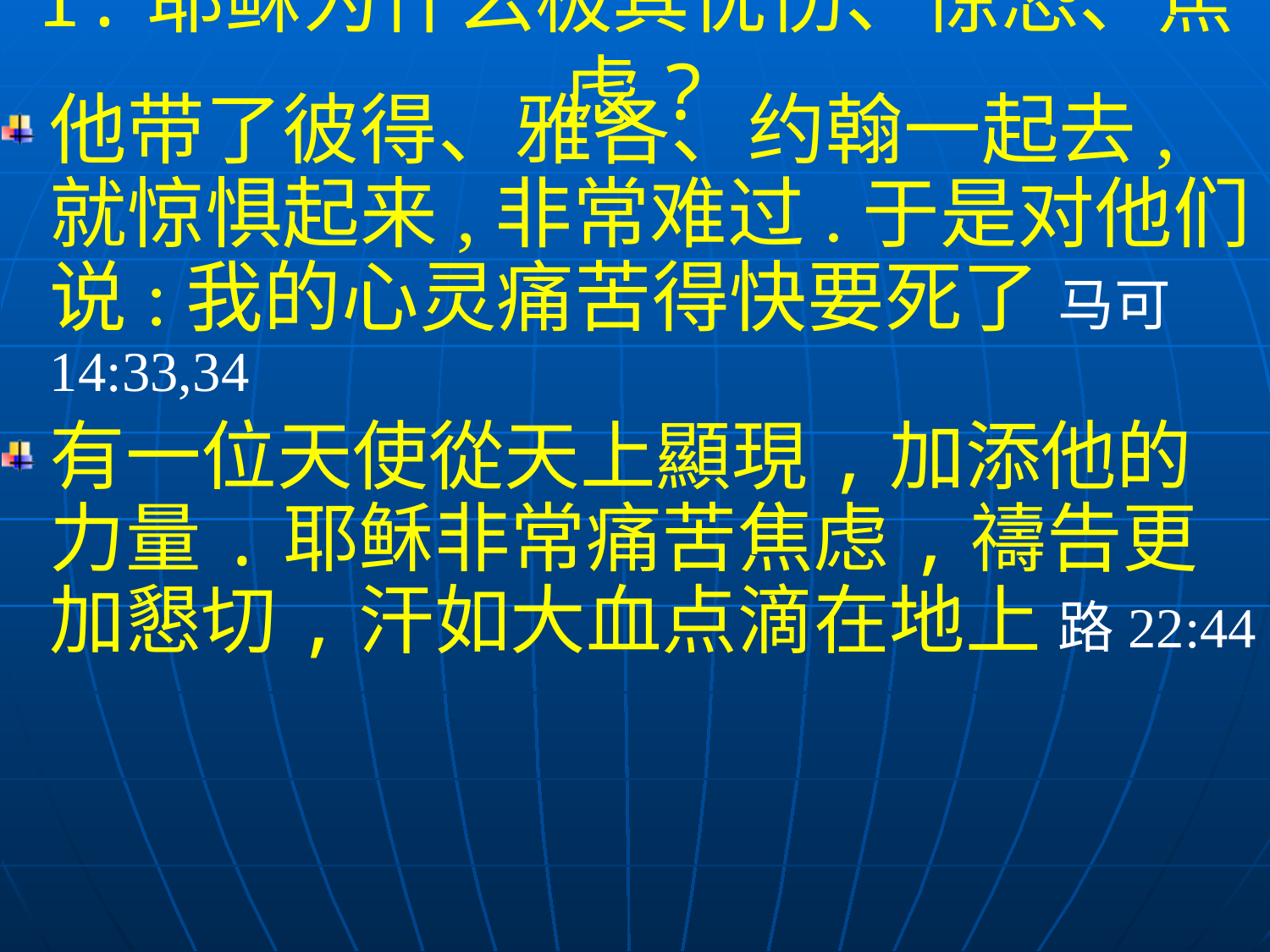

1.耶稣为什么极其忧伤、惊恐、焦虑?
他带了彼得、雅各、约翰一起去,就惊惧起来,非常难过.于是对他们说:我的心灵痛苦得快要死了 马可14:33,34
有一位天使從天上顯現,加添他的力量.耶稣非常痛苦焦虑,禱告更加懇切,汗如大血点滴在地上 路22:44